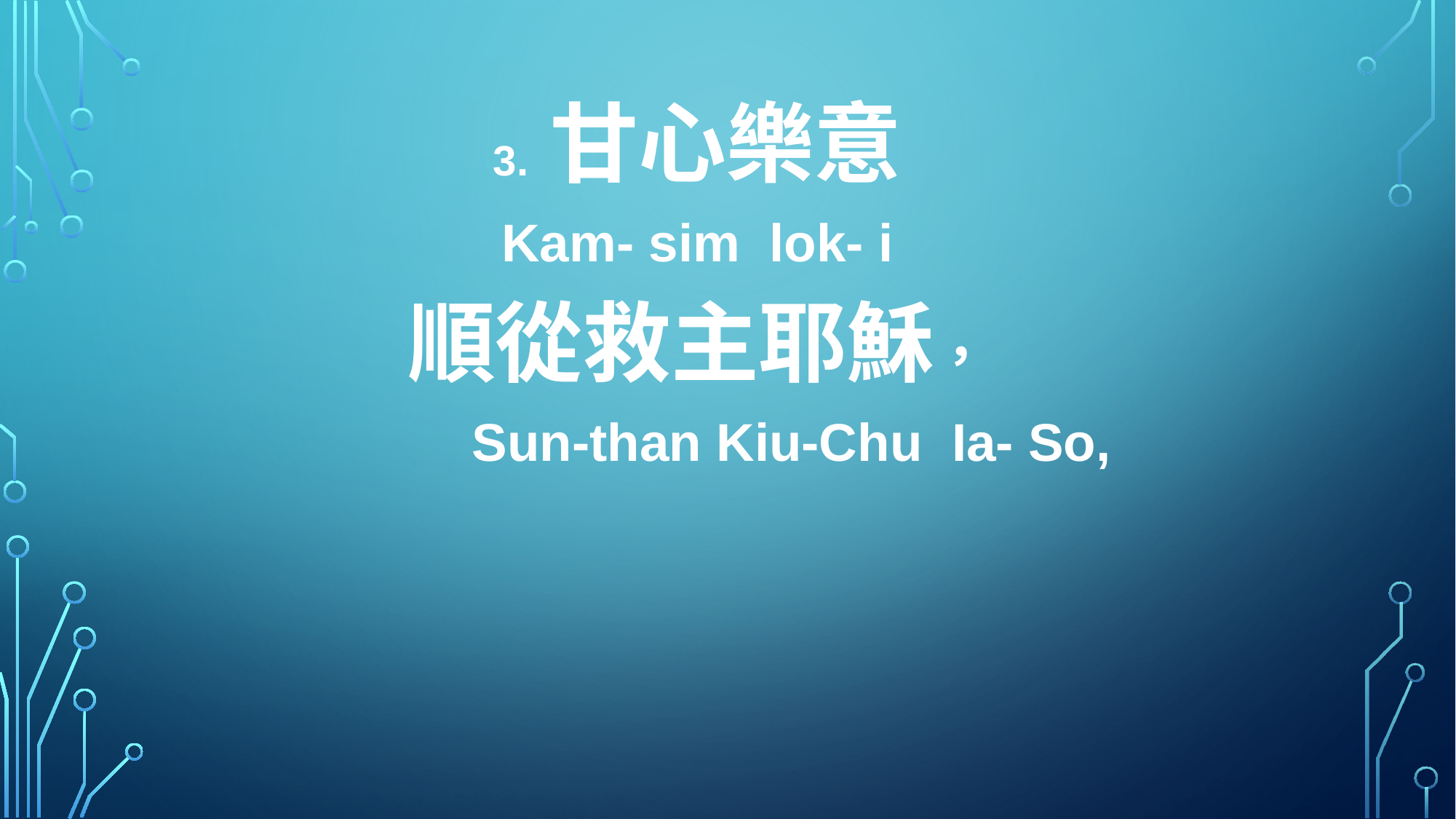

3. 甘心樂意
Kam- sim  lok- i
順從救主耶穌，
                        Sun-than Kiu-Chu  Ia- So,